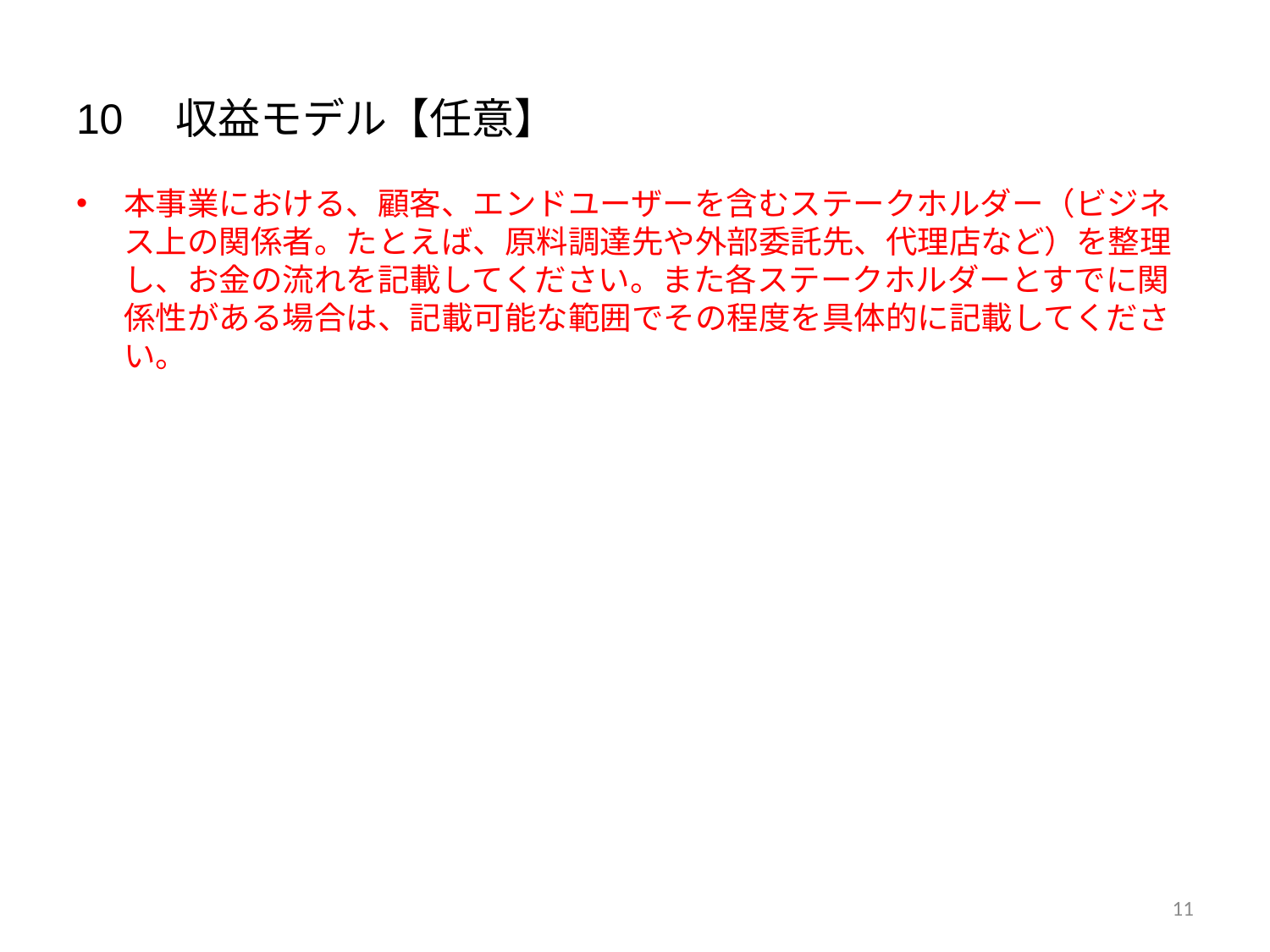

# 10　収益モデル【任意】
本事業における、顧客、エンドユーザーを含むステークホルダー（ビジネス上の関係者。たとえば、原料調達先や外部委託先、代理店など）を整理し、お金の流れを記載してください。また各ステークホルダーとすでに関係性がある場合は、記載可能な範囲でその程度を具体的に記載してください。
11